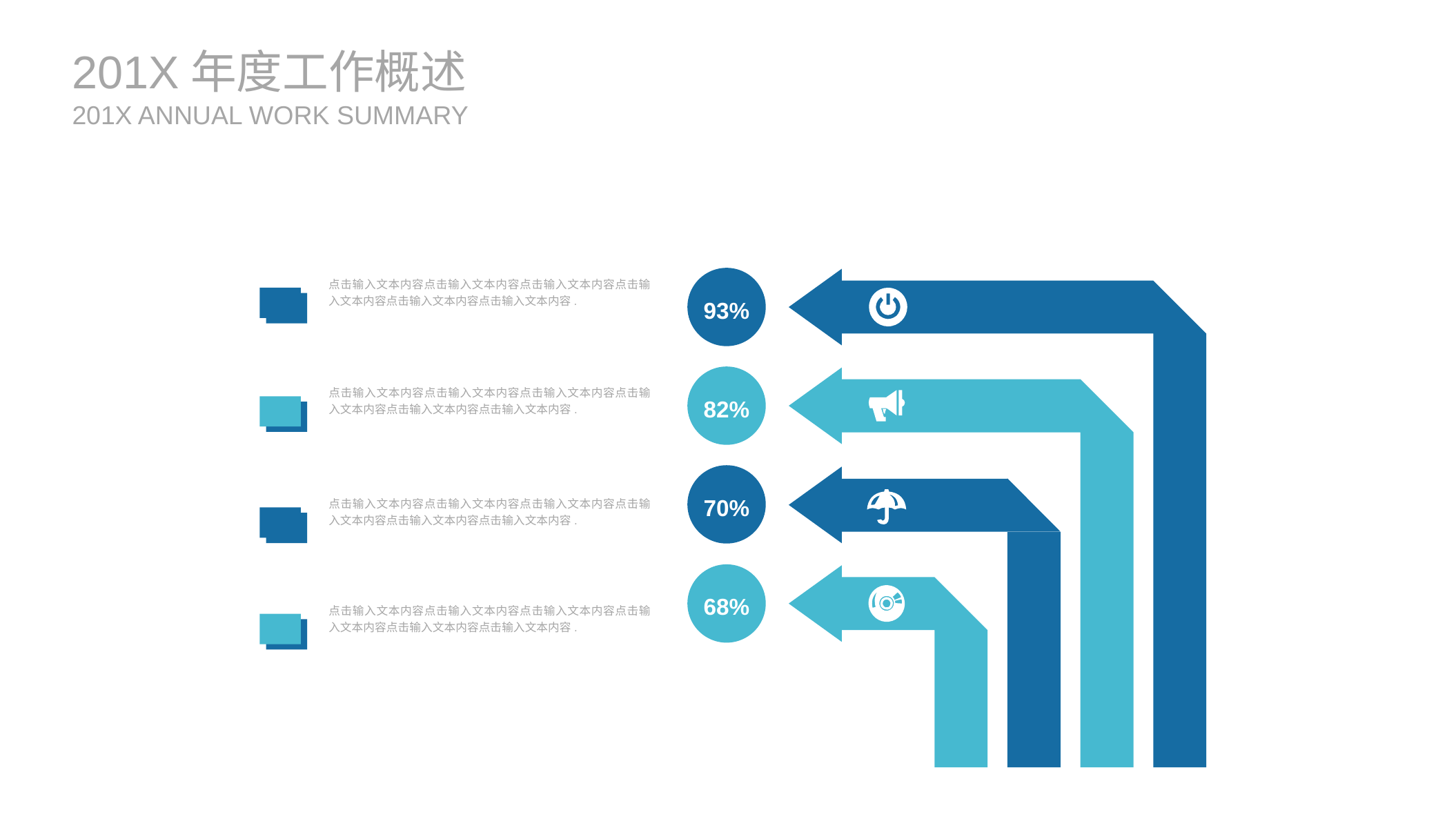

201X年度工作概述
201X ANNUAL WORK SUMMARY

93%

点击输入文本内容点击输入文本内容点击输入文本内容点击输入文本内容点击输入文本内容点击输入文本内容.

82%

点击输入文本内容点击输入文本内容点击输入文本内容点击输入文本内容点击输入文本内容点击输入文本内容.

70%

点击输入文本内容点击输入文本内容点击输入文本内容点击输入文本内容点击输入文本内容点击输入文本内容.

68%

点击输入文本内容点击输入文本内容点击输入文本内容点击输入文本内容点击输入文本内容点击输入文本内容.